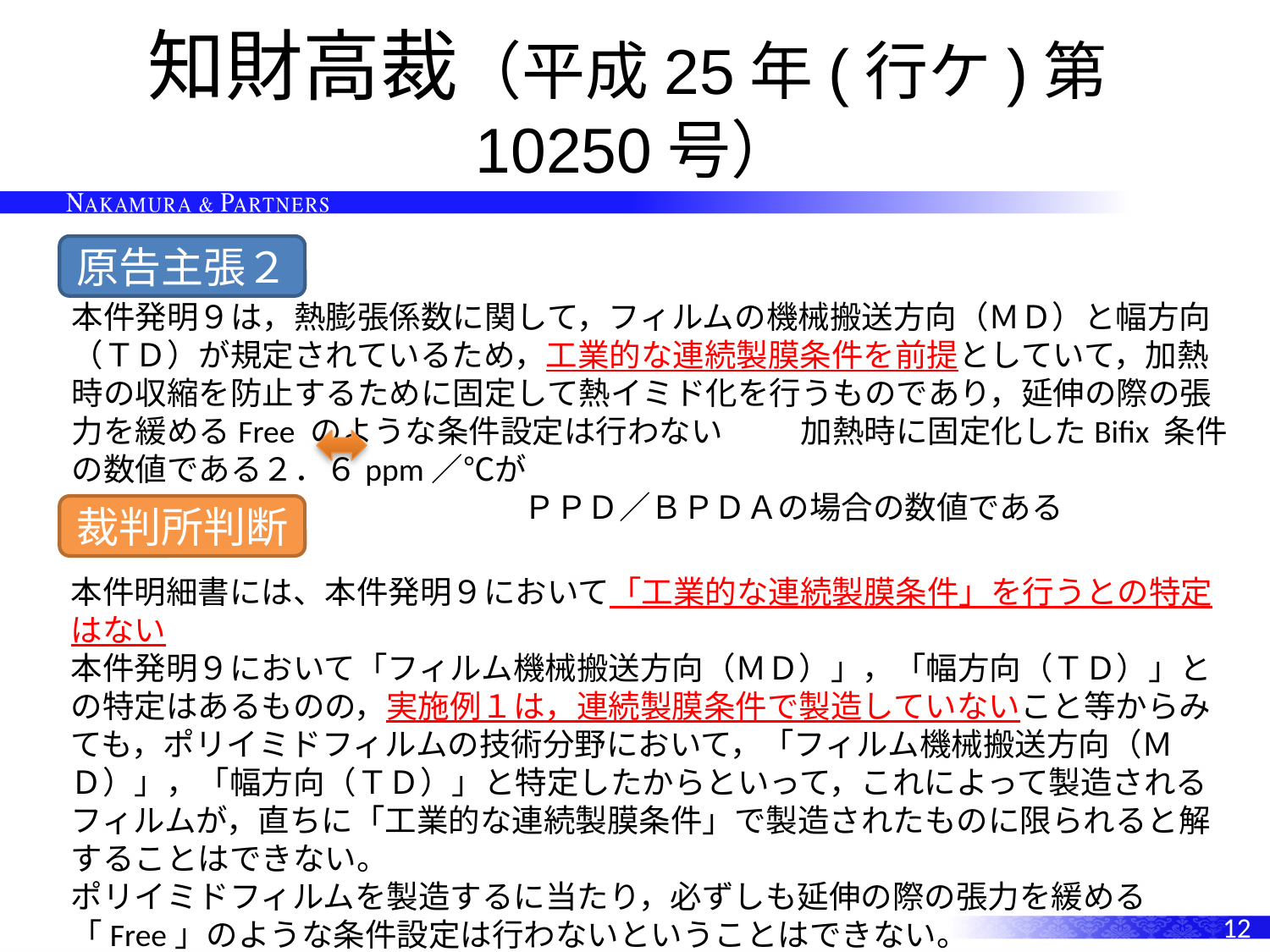

# 知財高裁（平成25年(行ケ)第10250号）
原告主張２
本件発明９は，熱膨張係数に関して，フィルムの機械搬送方向（ＭＤ）と幅方向（ＴＤ）が規定されているため，工業的な連続製膜条件を前提としていて，加熱時の収縮を防止するために固定して熱イミド化を行うものであり，延伸の際の張力を緩めるFree のような条件設定は行わない　　  加熱時に固定化したBifix 条件の数値である２．６ppm／℃が
　　　　　　　　　　　　　　 ＰＰＤ／ＢＰＤＡの場合の数値である

裁判所判断
本件明細書には、本件発明９において「工業的な連続製膜条件」を行うとの特定はない
本件発明９において「フィルム機械搬送方向（ＭＤ）」，「幅方向（ＴＤ）」との特定はあるものの，実施例１は，連続製膜条件で製造していないこと等からみても，ポリイミドフィルムの技術分野において，「フィルム機械搬送方向（ＭＤ）」，「幅方向（ＴＤ）」と特定したからといって，これによって製造されるフィルムが，直ちに「工業的な連続製膜条件」で製造されたものに限られると解することはできない。
ポリイミドフィルムを製造するに当たり，必ずしも延伸の際の張力を緩める「Free」のような条件設定は行わないということはできない。
→原告の上記主張は採用することができない。
12